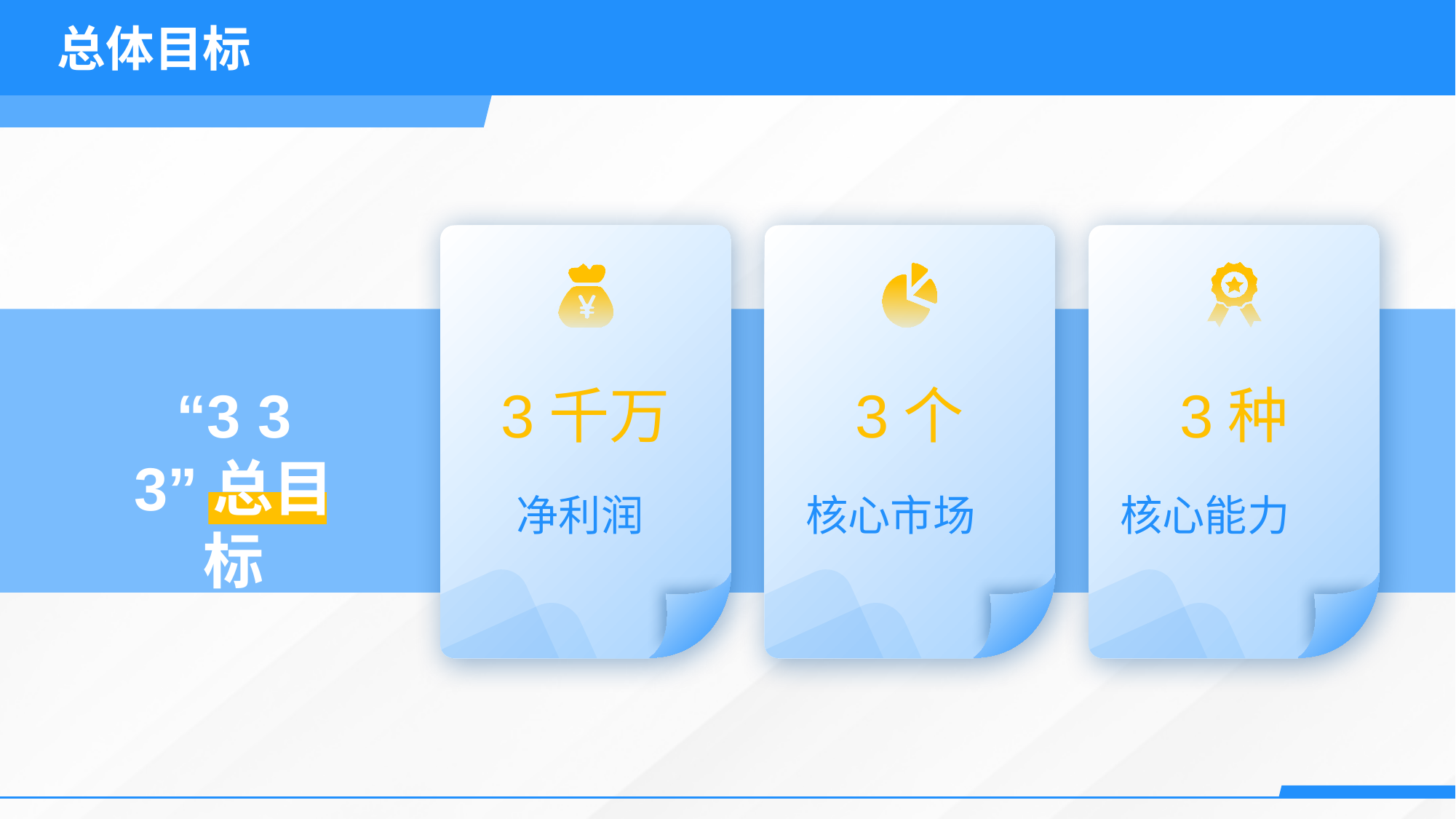

总体目标

“3 3 3”总目标
3千万
3个
3种
净利润
核心市场
核心能力